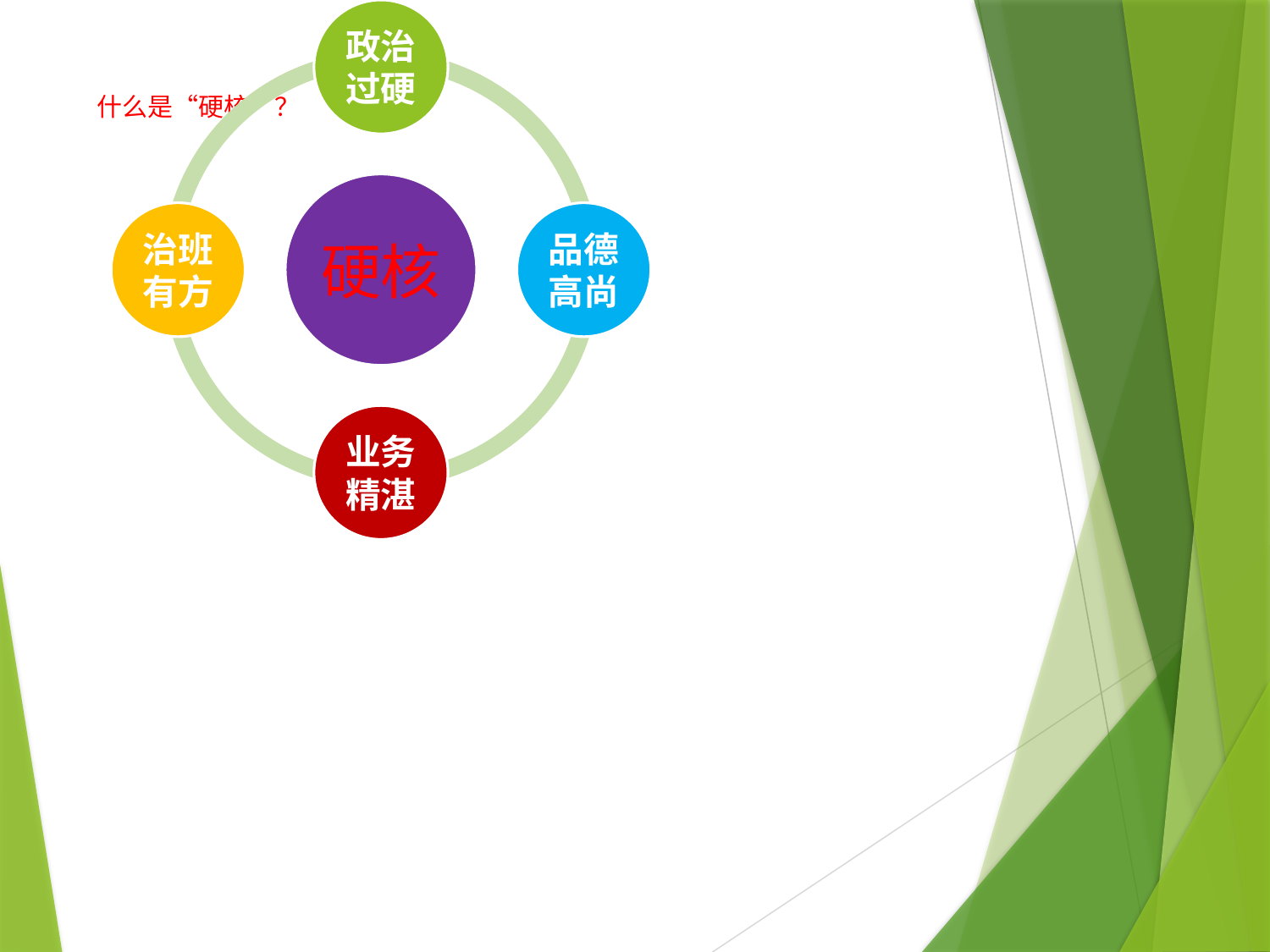

# 什么是“硬核”？
硬核
政治过硬
品德高尚
业务精湛
治班有方